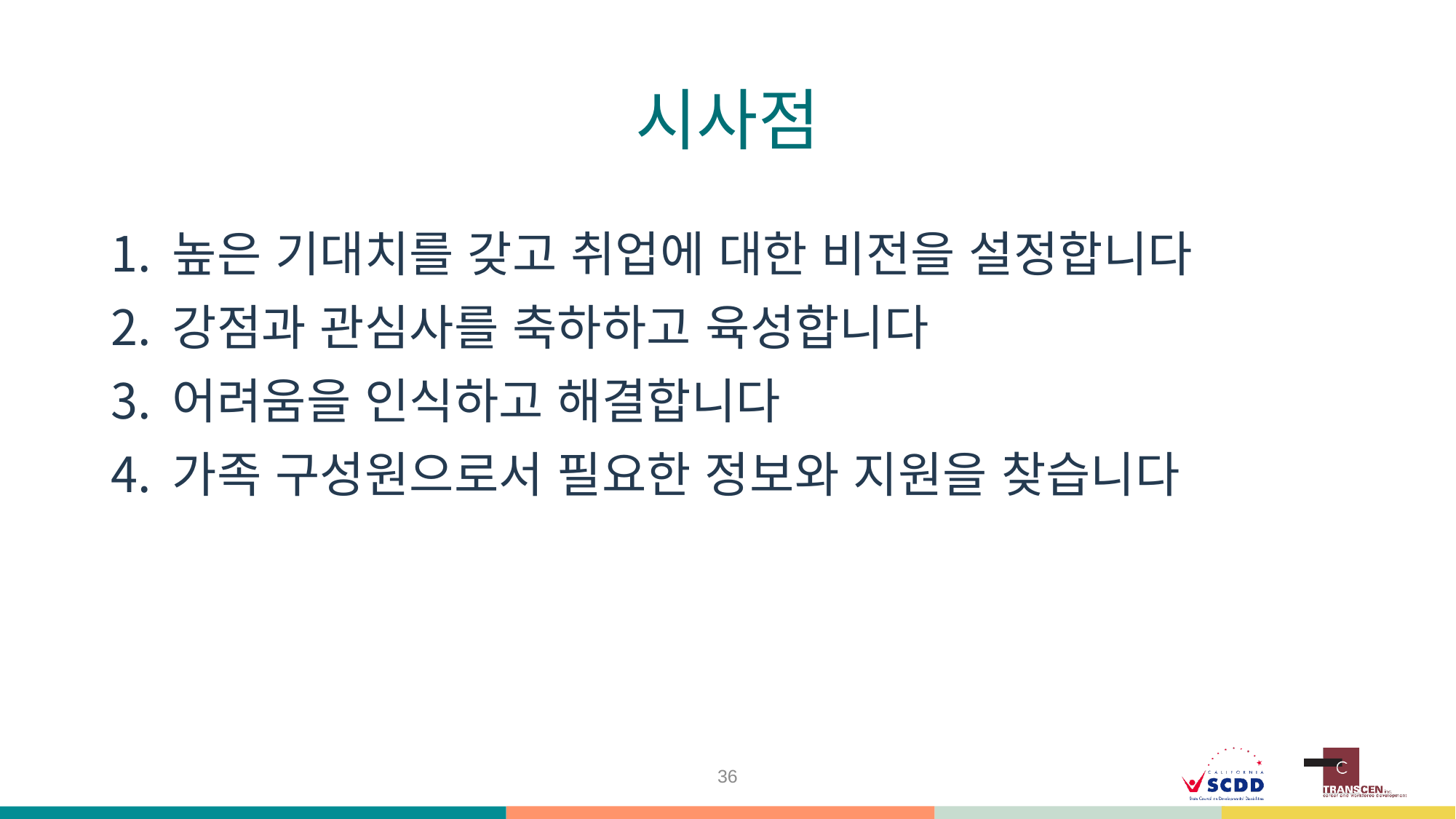

# 시사점
높은 기대치를 갖고 취업에 대한 비전을 설정합니다
강점과 관심사를 축하하고 육성합니다
어려움을 인식하고 해결합니다
가족 구성원으로서 필요한 정보와 지원을 찾습니다
36